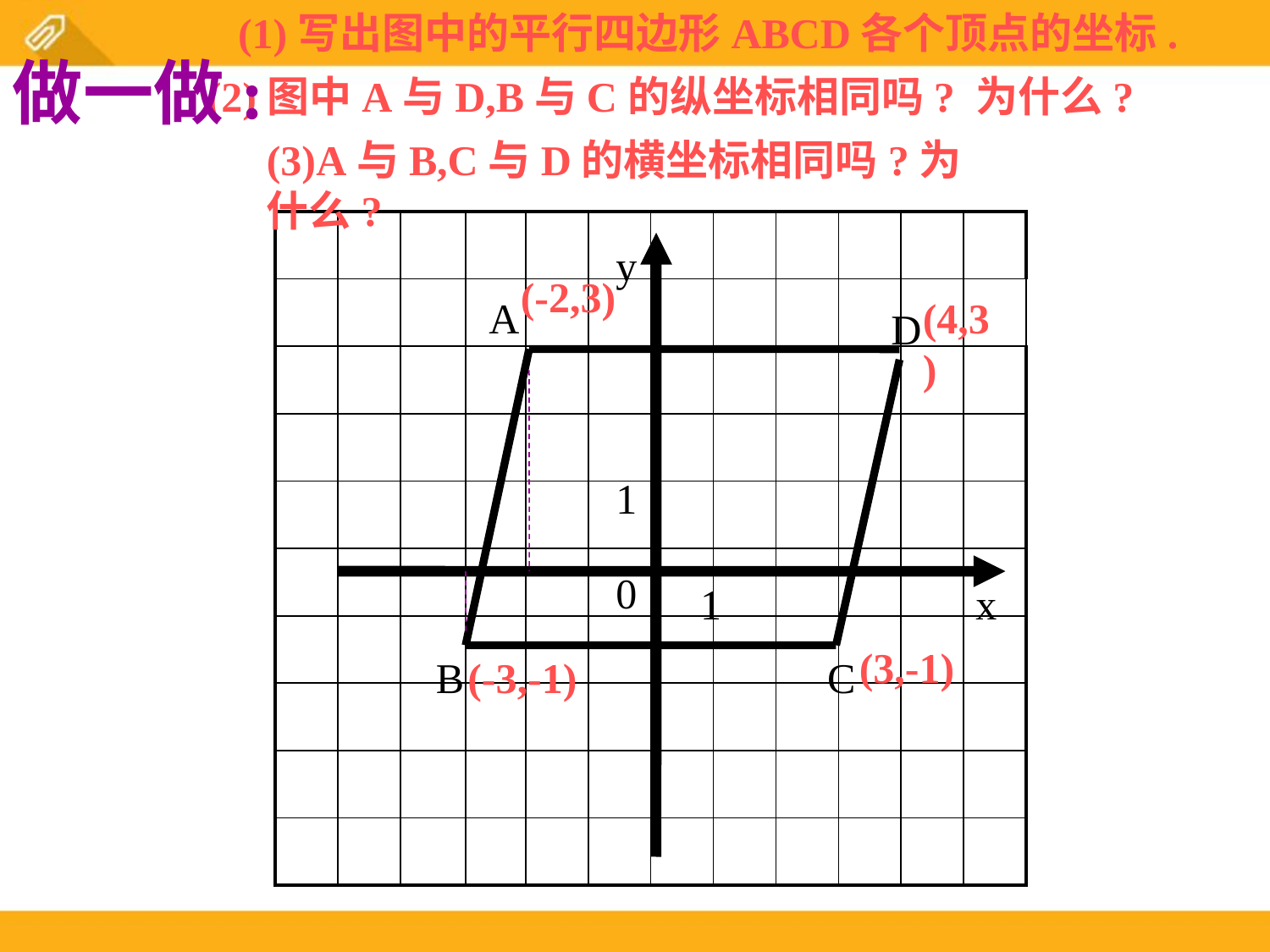

(1)写出图中的平行四边形ABCD各个顶点的坐标.
做一做:
(2)图中A与D,B与C的纵坐标相同吗? 为什么?
(3)A与B,C与D的横坐标相同吗?为什么?
|  |  |  |  |  |  |  |  |  |  |  |  |
| --- | --- | --- | --- | --- | --- | --- | --- | --- | --- | --- | --- |
|  |  |  |  |  |  |  |  |  |  |  |  |
|  |  |  |  |  |  |  |  |  |  |  |  |
|  |  |  |  |  |  |  |  |  |  |  |  |
|  |  |  |  |  |  |  |  |  |  |  |  |
|  |  |  |  |  |  |  |  |  |  |  |  |
|  |  |  |  |  |  |  |  |  |  |  |  |
|  |  |  |  |  |  |  |  |  |  |  |  |
|  |  |  |  |  |  |  |  |  |  |  |  |
|  |  |  |  |  |  |  |  |  |  |  |  |
y

(-2,3)
A
(4,3)
D

1
0

1
x
(3,-1)
B
(-3,-1)

C